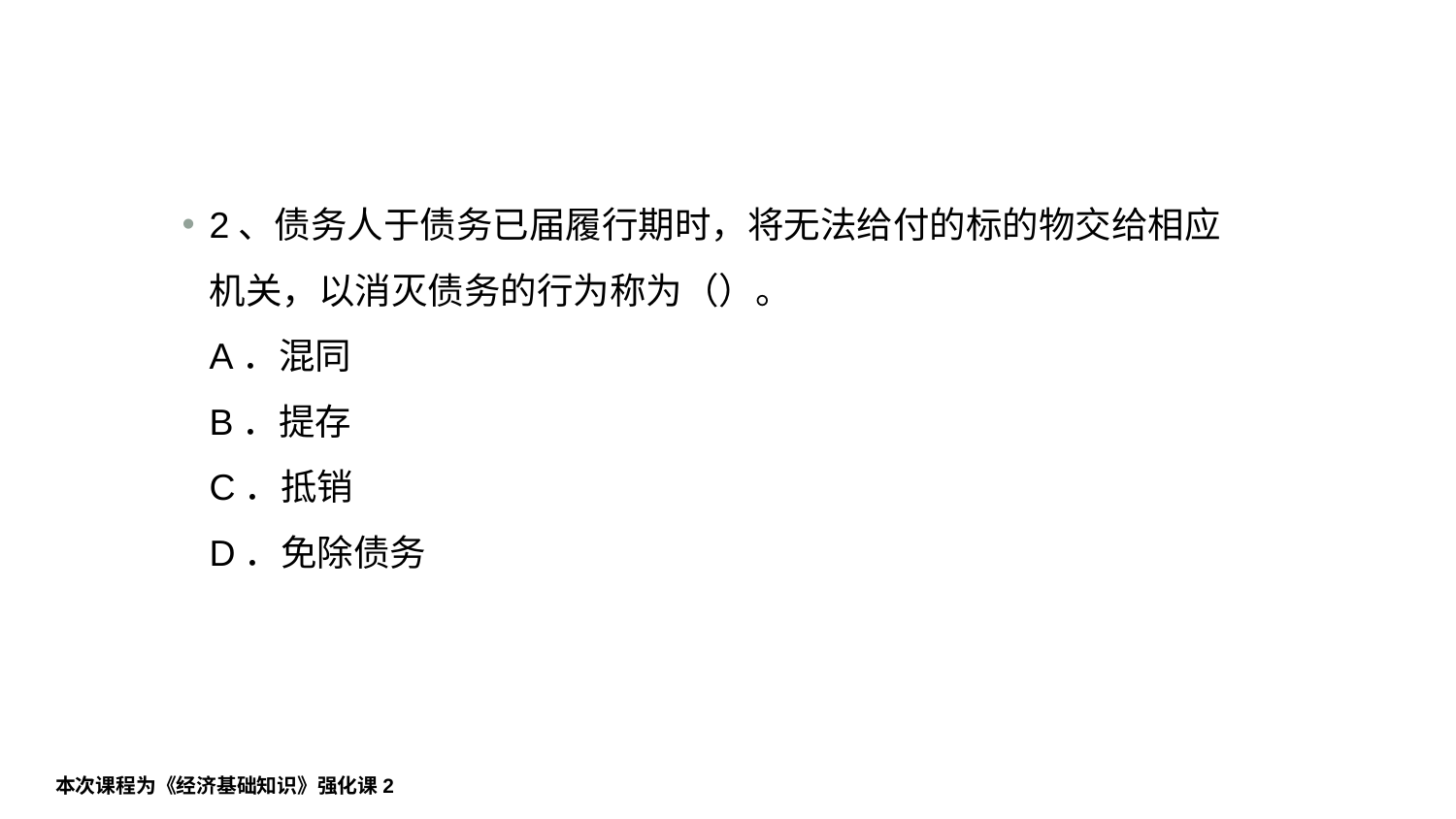

#
2、债务人于债务已届履行期时，将无法给付的标的物交给相应机关，以消灭债务的行为称为（）。
A．混同
B．提存
C．抵销
D．免除债务